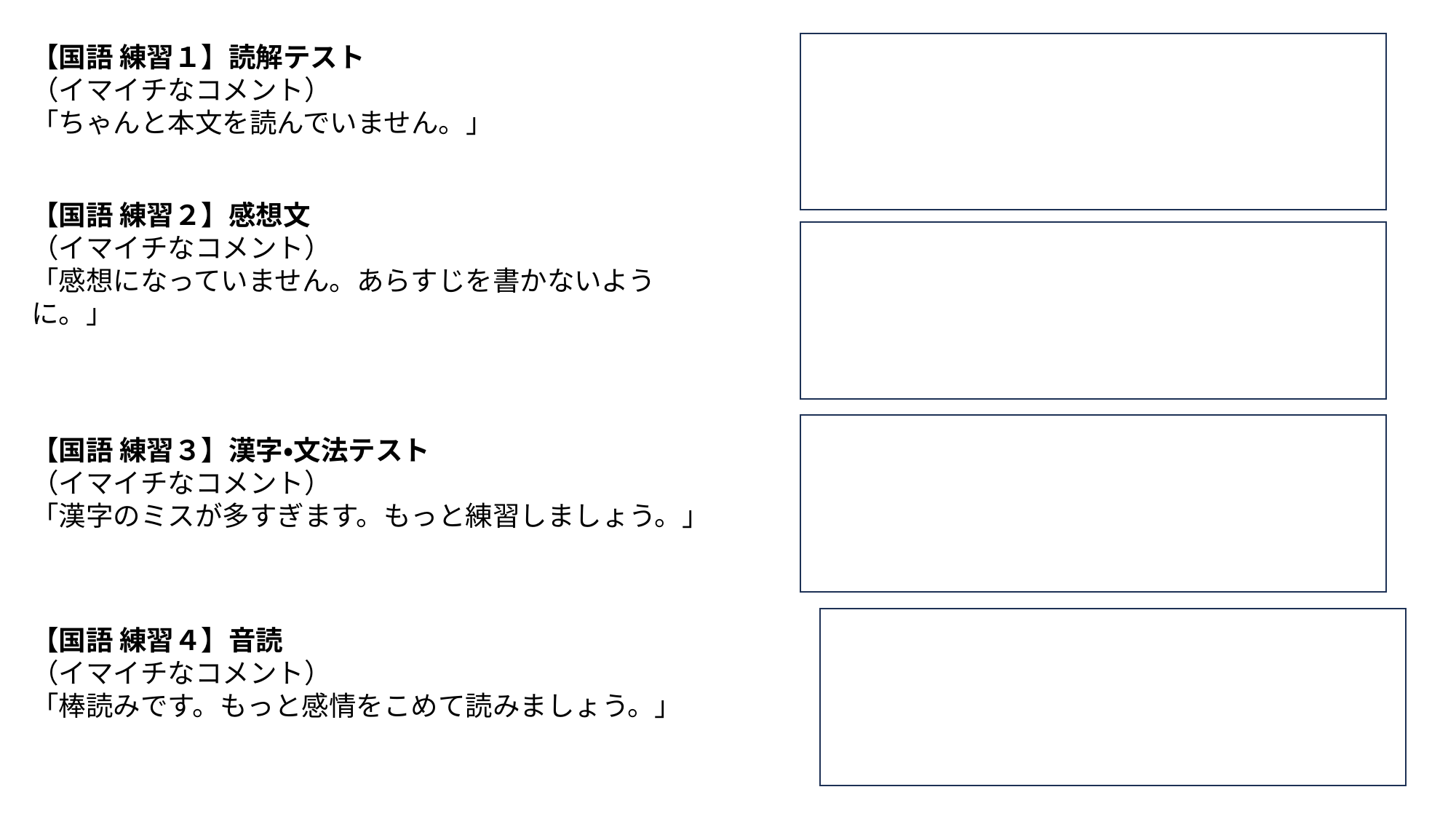

【国語 練習１】読解テスト
（イマイチなコメント）
「ちゃんと本文を読んでいません。」
【国語 練習２】感想文
（イマイチなコメント）
「感想になっていません。あらすじを書かないように。」

【国語 練習３】漢字・文法テスト
（イマイチなコメント）
「漢字のミスが多すぎます。もっと練習しましょう。」

【国語 練習４】音読
（イマイチなコメント）
「棒読みです。もっと感情をこめて読みましょう。」